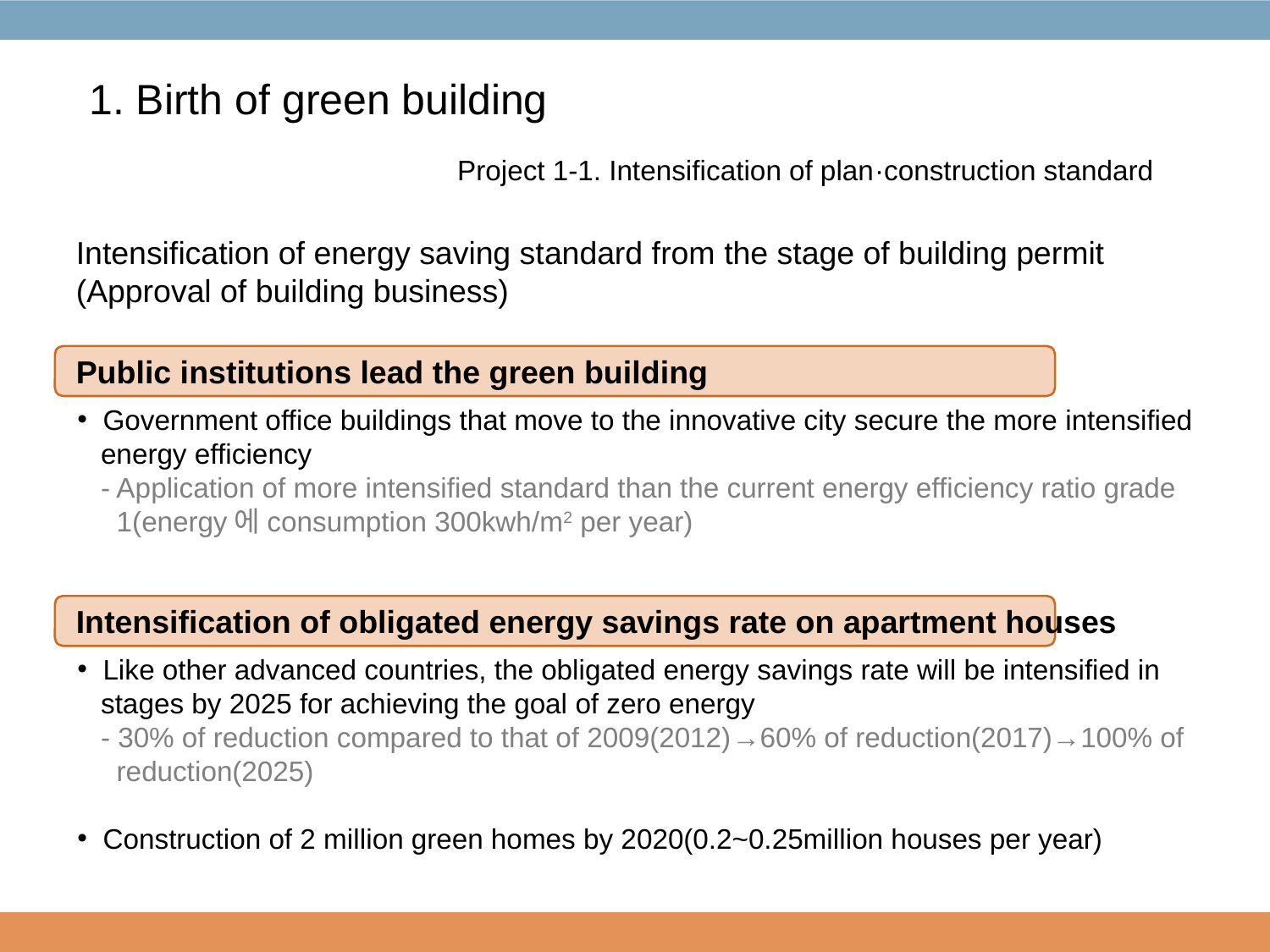

1. Birth of green building
Project 1-1. Intensification of plan·construction standard
Intensification of energy saving standard from the stage of building permit (Approval of building business)

Public institutions lead the green building
  Government office buildings that move to the innovative city secure the more intensified
   energy efficiency
   - Application of more intensified standard than the current energy efficiency ratio grade
     1(energy에consumption 300kwh/m2 per year)

Intensification of obligated energy savings rate on apartment houses
  Like other advanced countries, the obligated energy savings rate will be intensified in
   stages by 2025 for achieving the goal of zero energy
   - 30% of reduction compared to that of 2009(2012)→60% of reduction(2017)→100% of
     reduction(2025)

  Construction of 2 million green homes by 2020(0.2~0.25million houses per year)